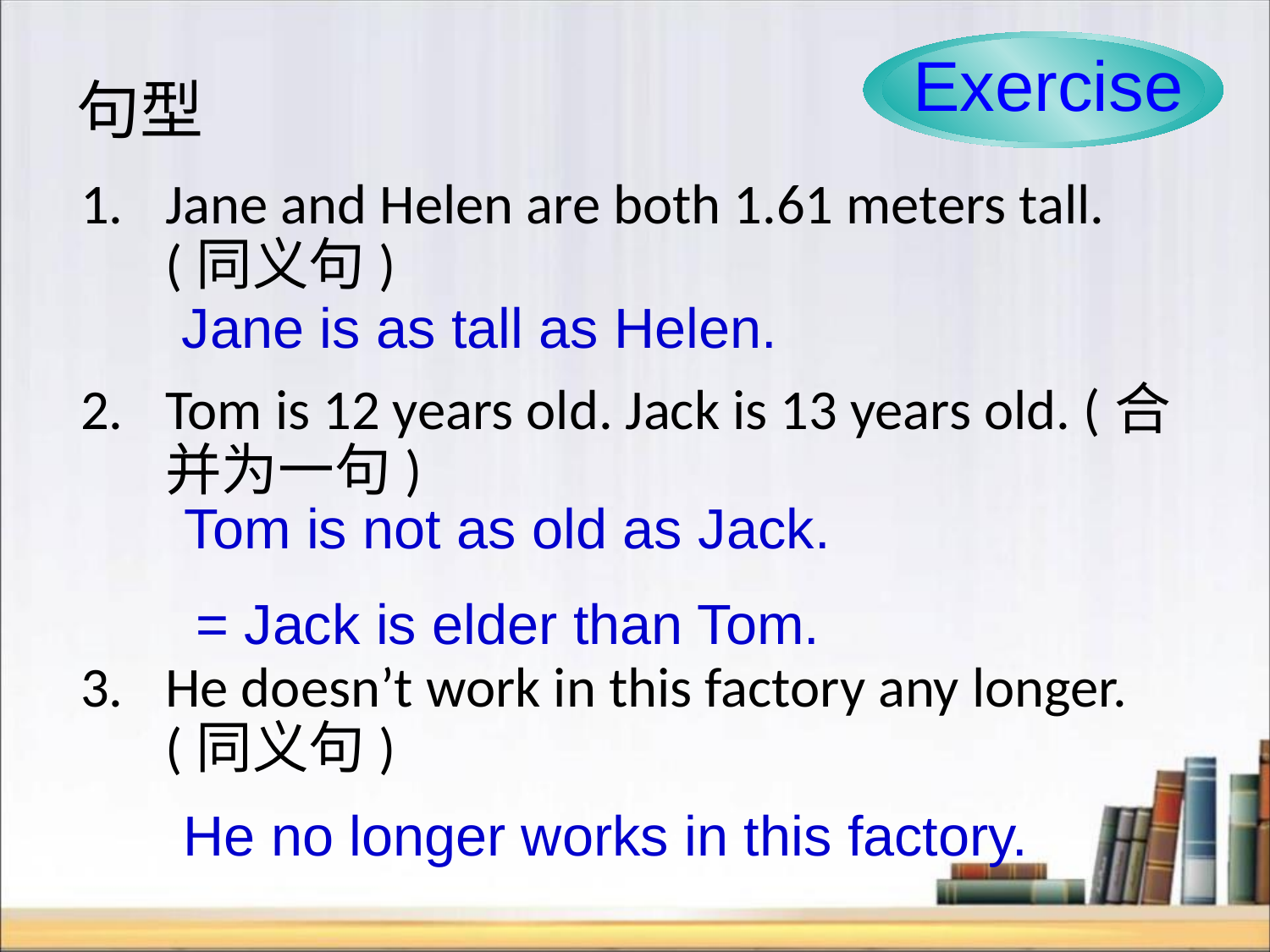

Exercise
句型
Jane and Helen are both 1.61 meters tall. (同义句)

Tom is 12 years old. Jack is 13 years old. (合并为一句)

3. 	He doesn’t work in this factory any longer. (同义句)
Jane is as tall as Helen.
Tom is not as old as Jack.
= Jack is elder than Tom.
He no longer works in this factory.